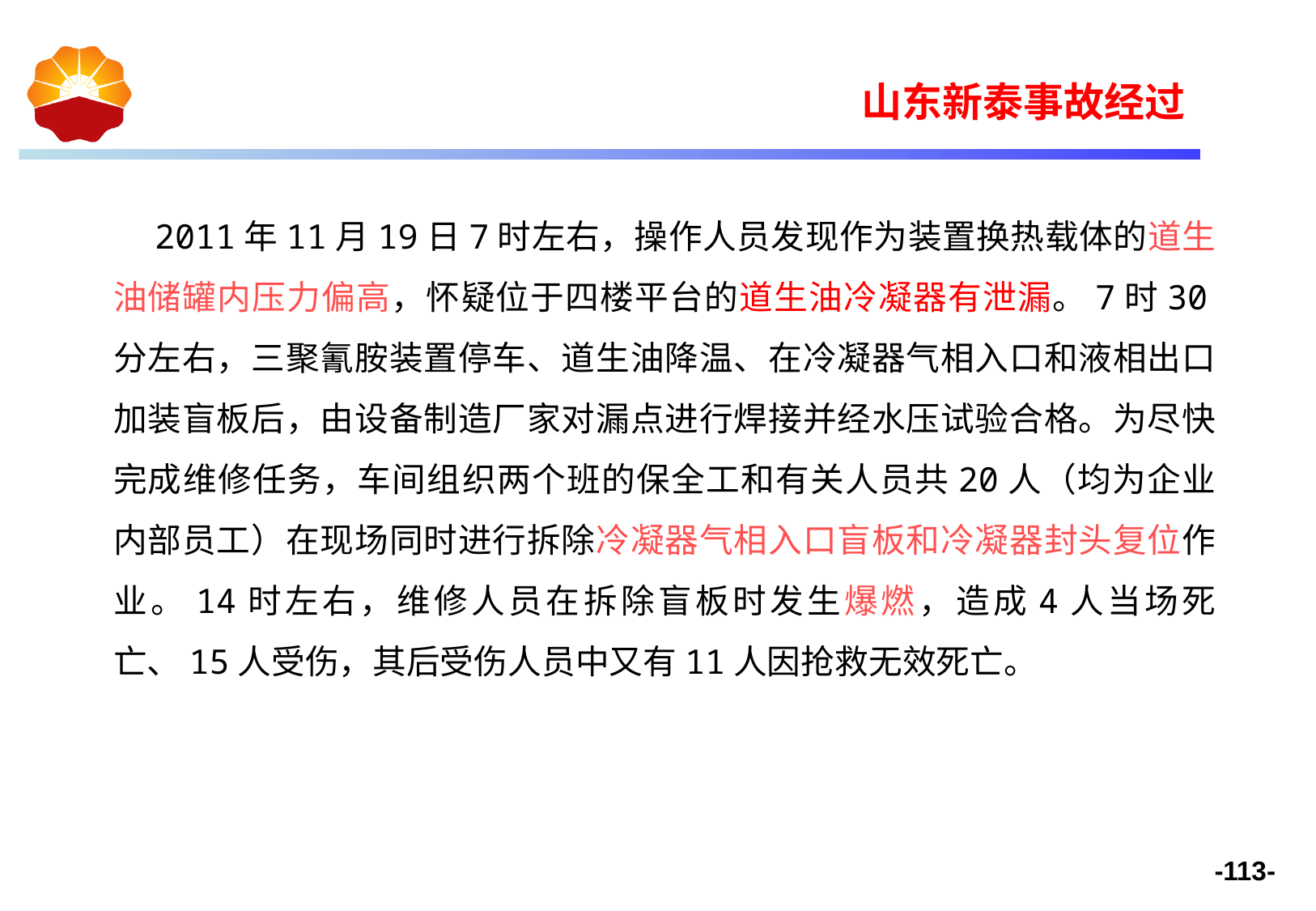

山东新泰事故经过
  2011年11月19日7时左右，操作人员发现作为装置换热载体的道生油储罐内压力偏高，怀疑位于四楼平台的道生油冷凝器有泄漏。7时30分左右，三聚氰胺装置停车、道生油降温、在冷凝器气相入口和液相出口加装盲板后，由设备制造厂家对漏点进行焊接并经水压试验合格。为尽快完成维修任务，车间组织两个班的保全工和有关人员共20人（均为企业内部员工）在现场同时进行拆除冷凝器气相入口盲板和冷凝器封头复位作业。14时左右，维修人员在拆除盲板时发生爆燃，造成4人当场死亡、15人受伤，其后受伤人员中又有11人因抢救无效死亡。